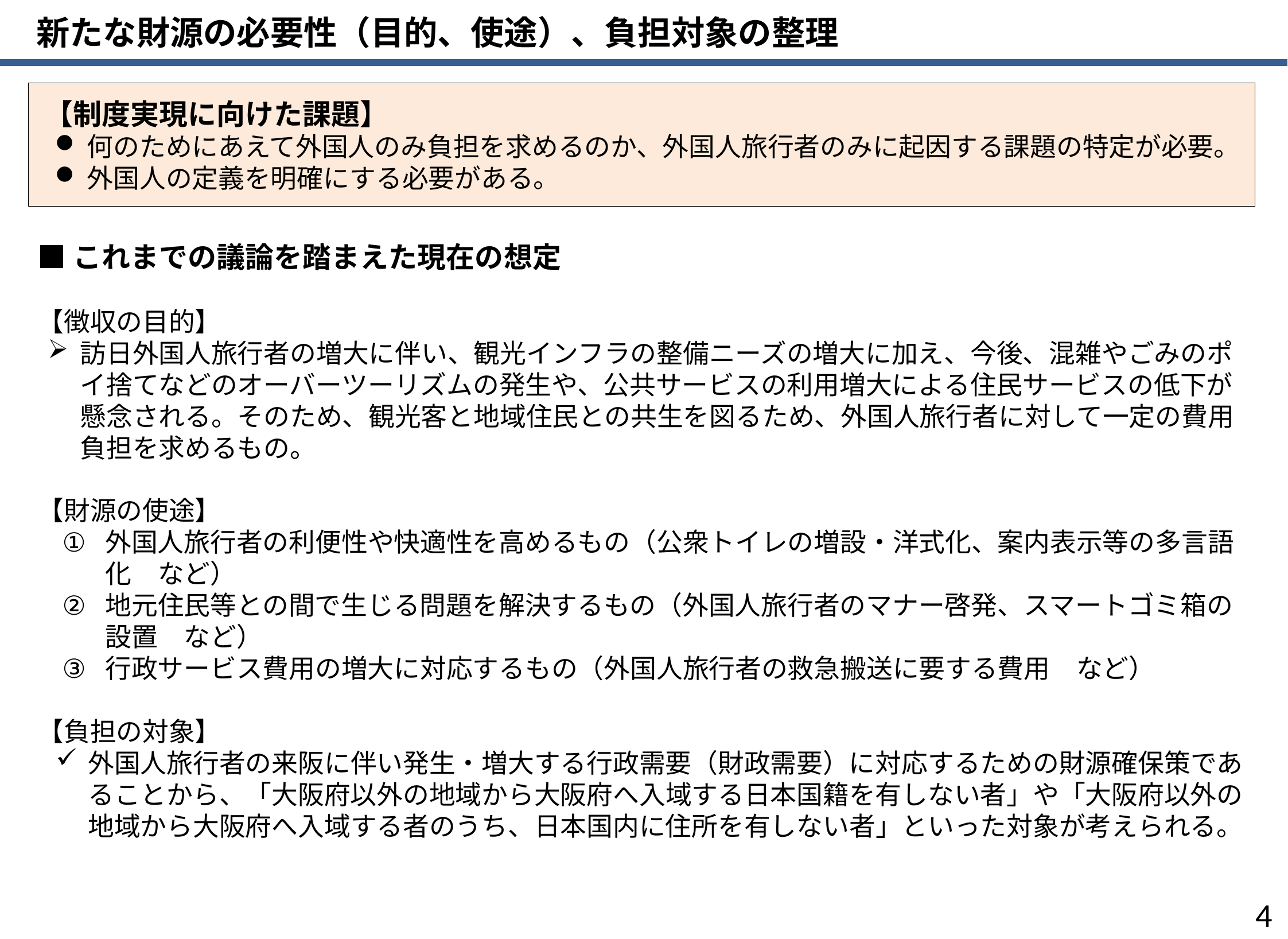

新たな財源の必要性（目的、使途）、負担対象の整理
【制度実現に向けた課題】
何のためにあえて外国人のみ負担を求めるのか、外国人旅行者のみに起因する課題の特定が必要。
外国人の定義を明確にする必要がある。
■これまでの議論を踏まえた現在の想定

【徴収の目的】
訪日外国人旅行者の増大に伴い、観光インフラの整備ニーズの増大に加え、今後、混雑やごみのポイ捨てなどのオーバーツーリズムの発生や、公共サービスの利用増大による住民サービスの低下が懸念される。そのため、観光客と地域住民との共生を図るため、外国人旅行者に対して一定の費用負担を求めるもの。

【財源の使途】
外国人旅行者の利便性や快適性を高めるもの（公衆トイレの増設・洋式化、案内表示等の多言語化　など）
地元住民等との間で生じる問題を解決するもの（外国人旅行者のマナー啓発、スマートゴミ箱の設置　など）
行政サービス費用の増大に対応するもの（外国人旅行者の救急搬送に要する費用　など）

【負担の対象】
外国人旅行者の来阪に伴い発生・増大する行政需要（財政需要）に対応するための財源確保策であることから、「大阪府以外の地域から大阪府へ入域する日本国籍を有しない者」や「大阪府以外の地域から大阪府へ入域する者のうち、日本国内に住所を有しない者」といった対象が考えられる。
4